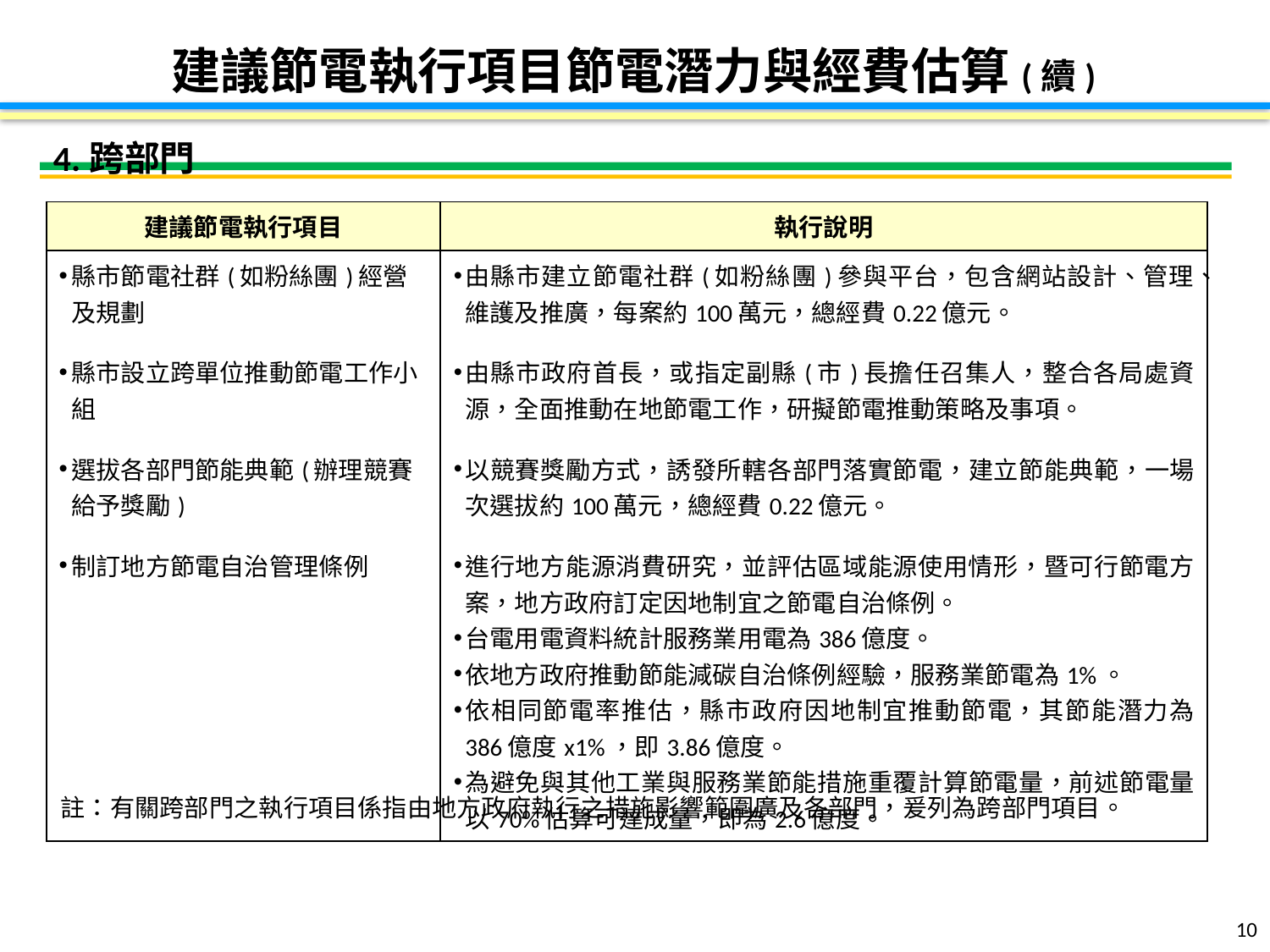

建議節電執行項目節電潛力與經費估算(續)
4.跨部門
| 建議節電執行項目 | 執行說明 |
| --- | --- |
| 縣市節電社群(如粉絲團)經營及規劃 縣市設立跨單位推動節電工作小組 選拔各部門節能典範(辦理競賽給予獎勵) 制訂地方節電自治管理條例 | 由縣市建立節電社群(如粉絲團)參與平台，包含網站設計、管理、維護及推廣，每案約100萬元，總經費0.22億元。 由縣市政府首長，或指定副縣(市)長擔任召集人，整合各局處資源，全面推動在地節電工作，研擬節電推動策略及事項。 以競賽獎勵方式，誘發所轄各部門落實節電，建立節能典範，一場次選拔約100萬元，總經費0.22億元。 進行地方能源消費研究，並評估區域能源使用情形，暨可行節電方案，地方政府訂定因地制宜之節電自治條例。 台電用電資料統計服務業用電為386億度。 依地方政府推動節能減碳自治條例經驗，服務業節電為1%。 依相同節電率推估，縣市政府因地制宜推動節電，其節能潛力為 386億度x1%，即3.86億度。 為避免與其他工業與服務業節能措施重覆計算節電量，前述節電量以70%估算可達成量，即為2.6億度。 |
註：有關跨部門之執行項目係指由地方政府執行之措施影響範圍廣及各部門，爰列為跨部門項目。
10